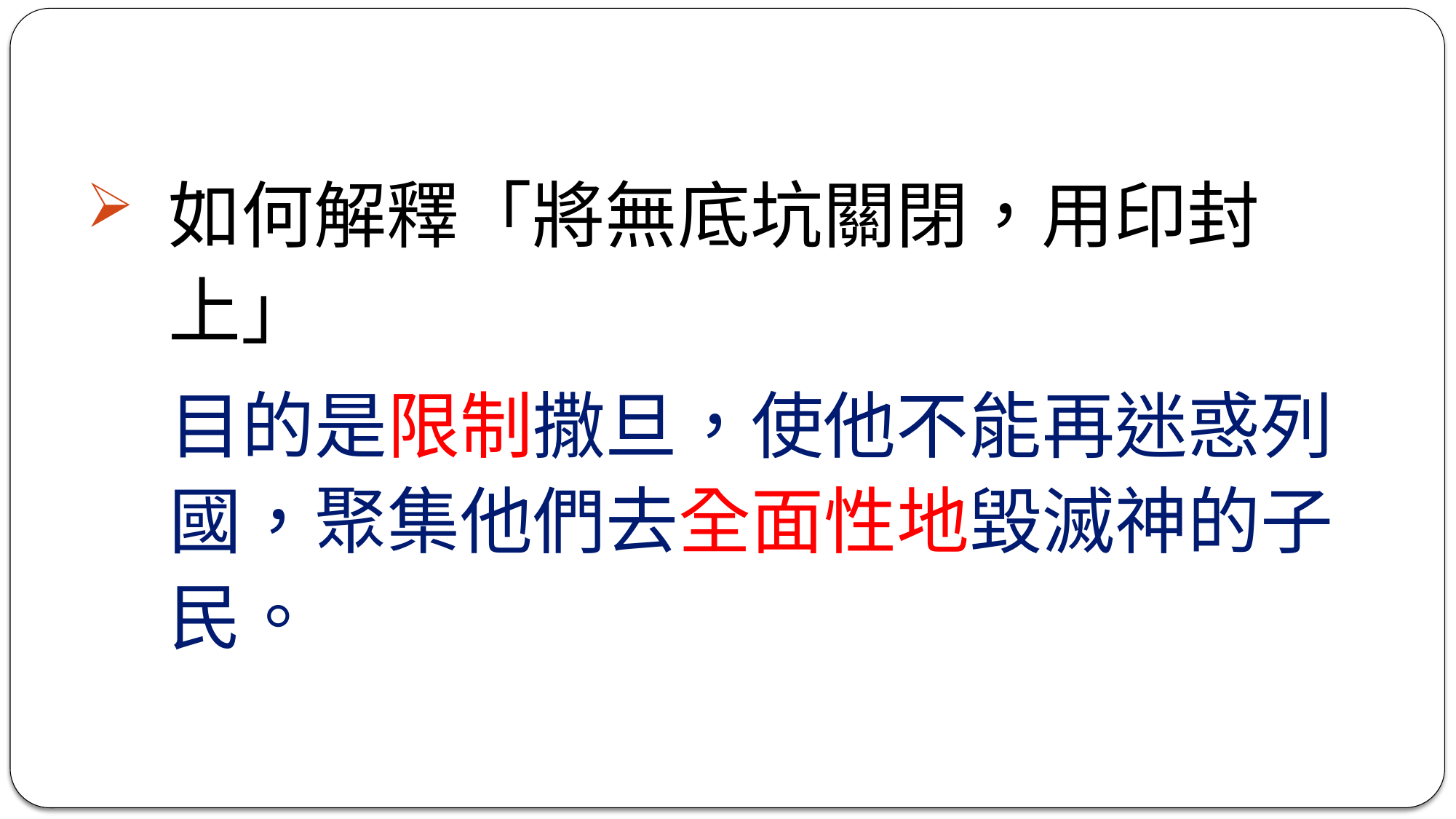

如何解釋「將無底坑關閉，用印封上」
目的是限制撒旦，使他不能再迷惑列國，聚集他們去全面性地毀滅神的子民。